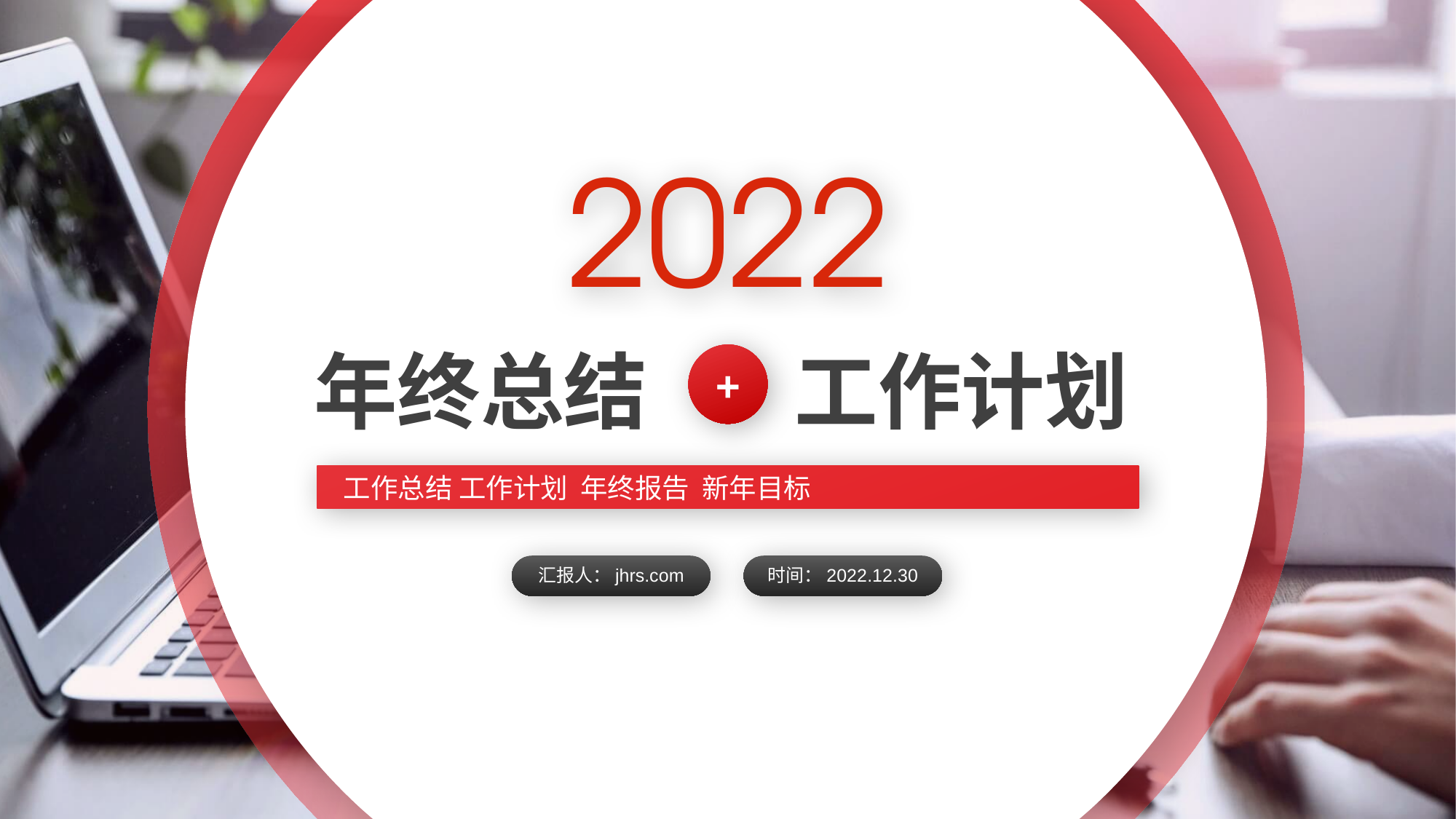

2022
年终总结
工作计划
+

工作总结 工作计划  年终报告  新年目标

汇报人：jhrs.com

时间：2022.12.30